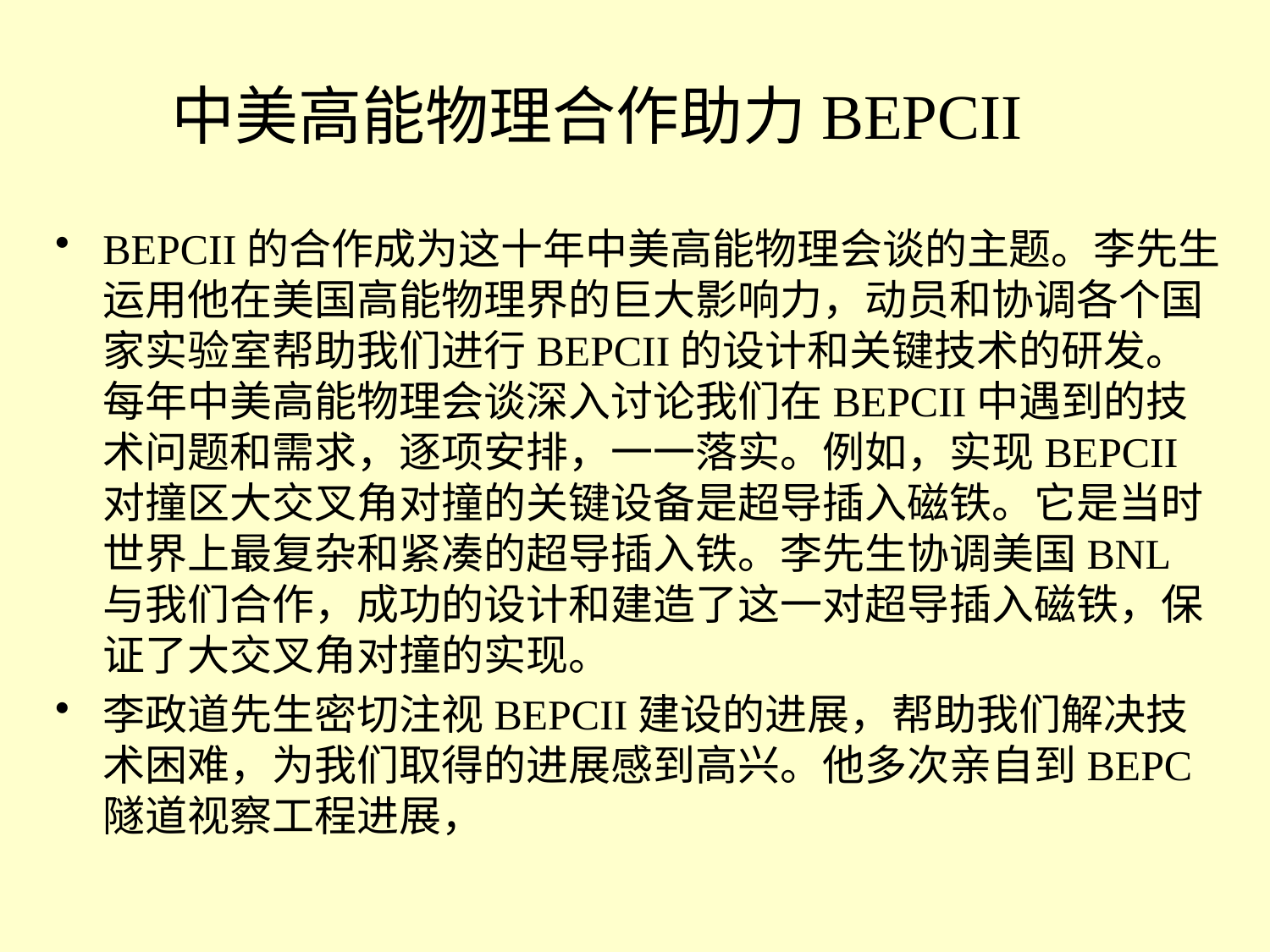

# 中美高能物理合作助力BEPCII
BEPCII的合作成为这十年中美高能物理会谈的主题。李先生运用他在美国高能物理界的巨大影响力，动员和协调各个国家实验室帮助我们进行BEPCII的设计和关键技术的研发。每年中美高能物理会谈深入讨论我们在BEPCII中遇到的技术问题和需求，逐项安排，一一落实。例如，实现BEPCII对撞区大交叉角对撞的关键设备是超导插入磁铁。它是当时世界上最复杂和紧凑的超导插入铁。李先生协调美国BNL与我们合作，成功的设计和建造了这一对超导插入磁铁，保证了大交叉角对撞的实现。
李政道先生密切注视BEPCII建设的进展，帮助我们解决技术困难，为我们取得的进展感到高兴。他多次亲自到BEPC隧道视察工程进展，